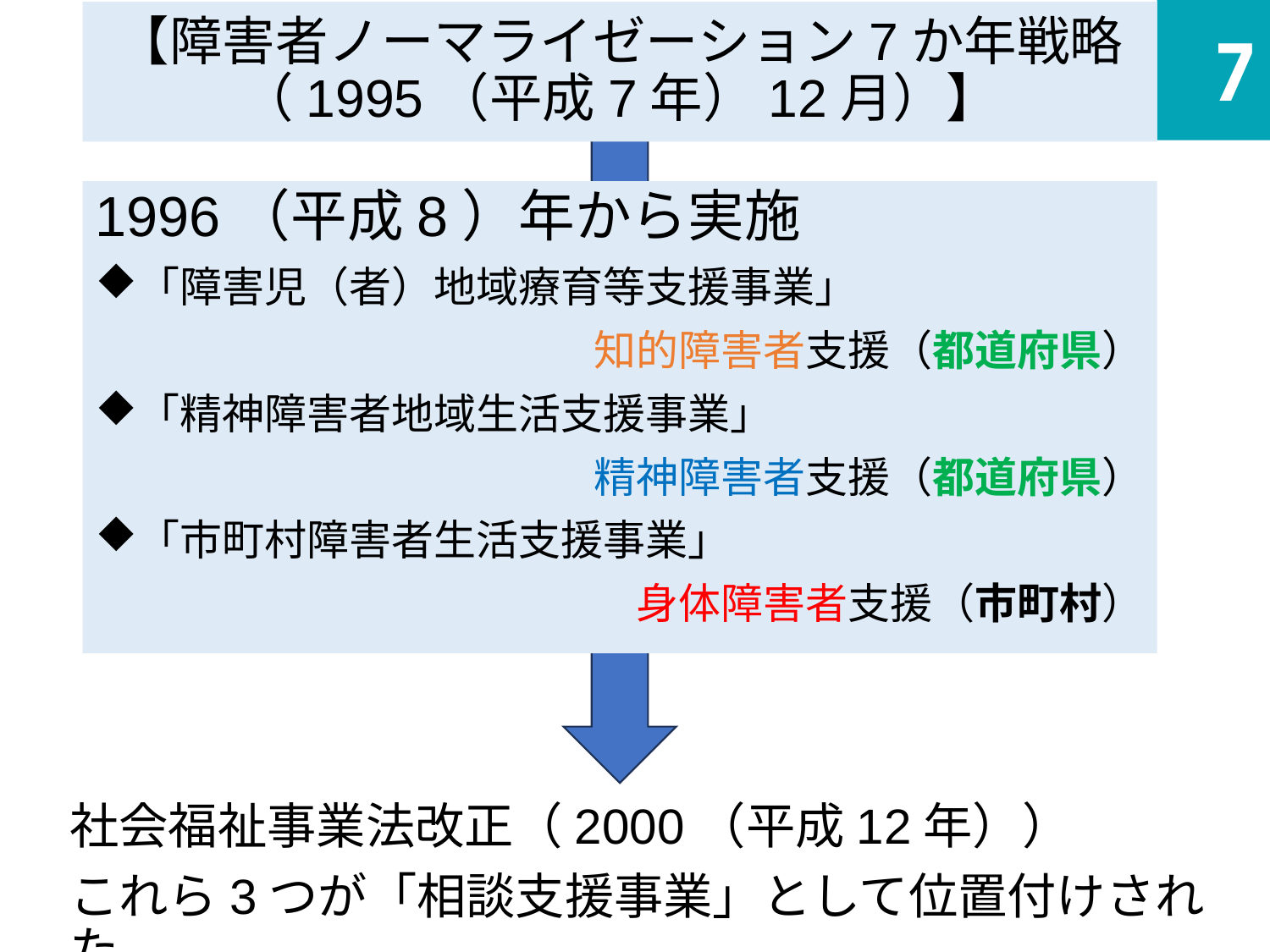

7
【障害者ノーマライゼーション7か年戦略（1995（平成7年）12月）】

1996（平成8）年から実施
「障害児（者）地域療育等支援事業」
知的障害者支援（都道府県）
「精神障害者地域生活支援事業」
精神障害者支援（都道府県）
「市町村障害者生活支援事業」
身体障害者支援（市町村）
社会福祉事業法改正（2000（平成12年））
これら3つが「相談支援事業」として位置付けされた